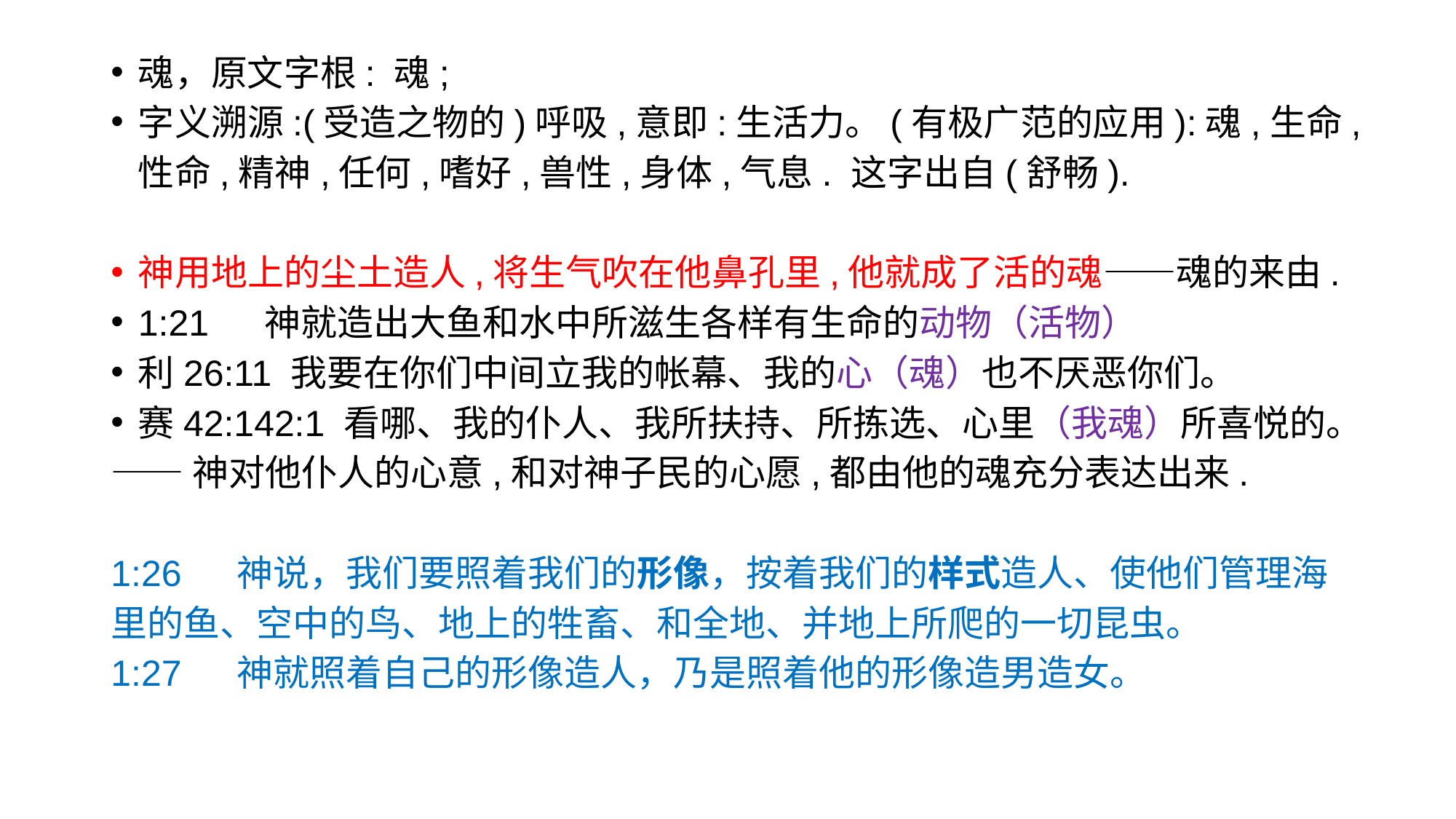

魂，原文字根: 魂;
字义溯源:(受造之物的)呼吸,意即:生活力。(有极广范的应用):魂,生命,性命,精神,任何,嗜好,兽性,身体,气息. 这字出自(舒畅).

神用地上的尘土造人,将生气吹在他鼻孔里,他就成了活的魂——魂的来由.
1:21 　神就造出大鱼和水中所滋生各样有生命的动物（活物）
利26:11 我要在你们中间立我的帐幕、我的心（魂）也不厌恶你们。
赛42:142:1 看哪、我的仆人、我所扶持、所拣选、心里（我魂）所喜悦的。
——神对他仆人的心意,和对神子民的心愿,都由他的魂充分表达出来.

1:26 　神说，我们要照着我们的形像，按着我们的样式造人、使他们管理海里的鱼、空中的鸟、地上的牲畜、和全地、并地上所爬的一切昆虫。
1:27 　神就照着自己的形像造人，乃是照着他的形像造男造女。